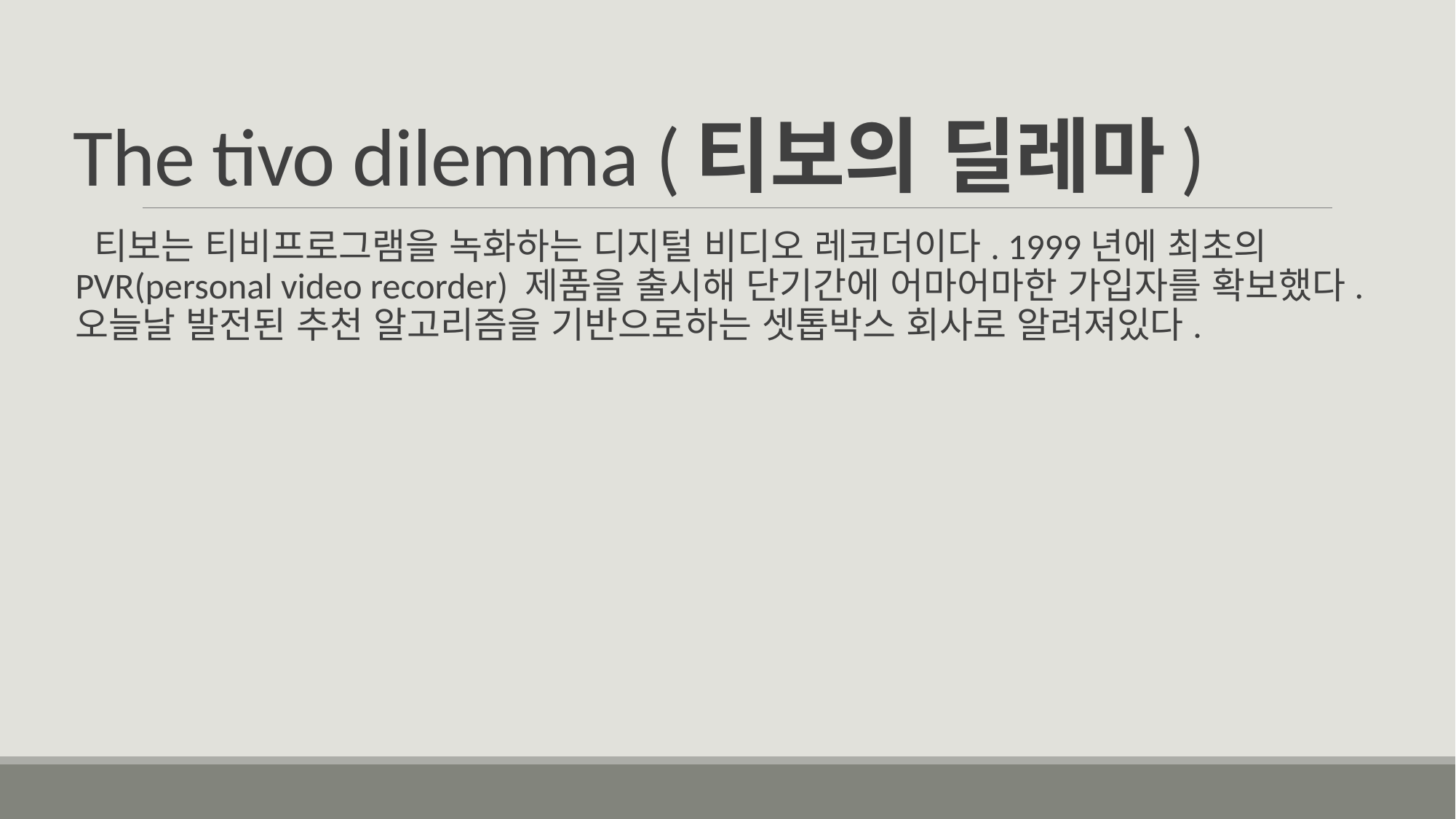

# The tivo dilemma (티보의 딜레마)
 티보는 티비프로그램을 녹화하는 디지털 비디오 레코더이다. 1999년에 최초의  PVR(personal video recorder) 제품을 출시해 단기간에 어마어마한 가입자를 확보했다. 오늘날 발전된 추천 알고리즘을 기반으로하는 셋톱박스 회사로 알려져있다.